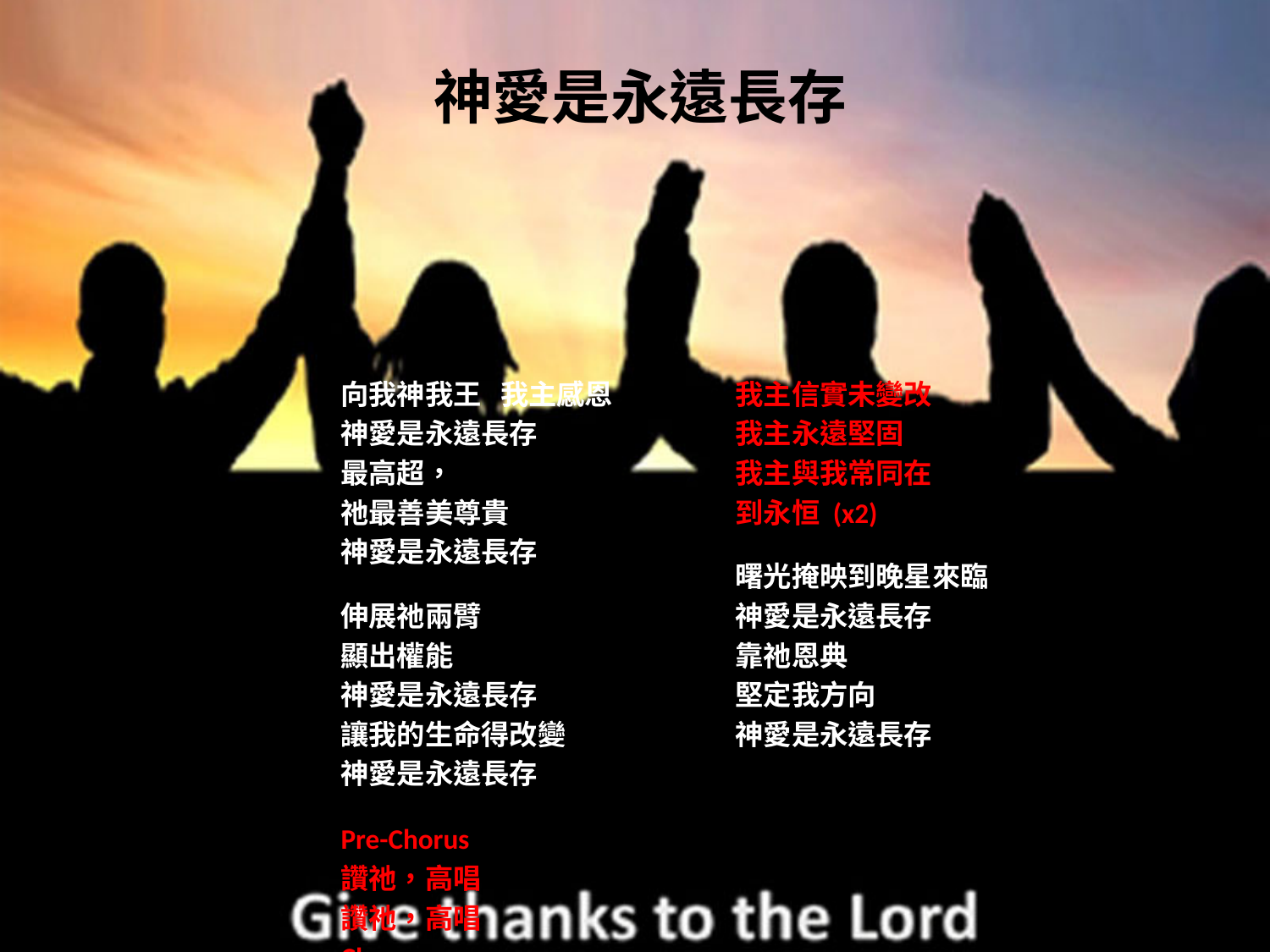

# 神愛是永遠長存
向我神我王   我主感恩
神愛是永遠長存
最高超，
祂最善美尊貴
神愛是永遠長存

伸展祂兩臂
顯出權能
神愛是永遠長存
讓我的生命得改變
神愛是永遠長存

Pre-Chorus
讚祂，高唱
讚祂，高唱
Chorus
我主信實未變改
我主永遠堅固
我主與我常同在
到永恒 (x2)

曙光掩映到晚星來臨
神愛是永遠長存
靠祂恩典
堅定我方向
神愛是永遠長存